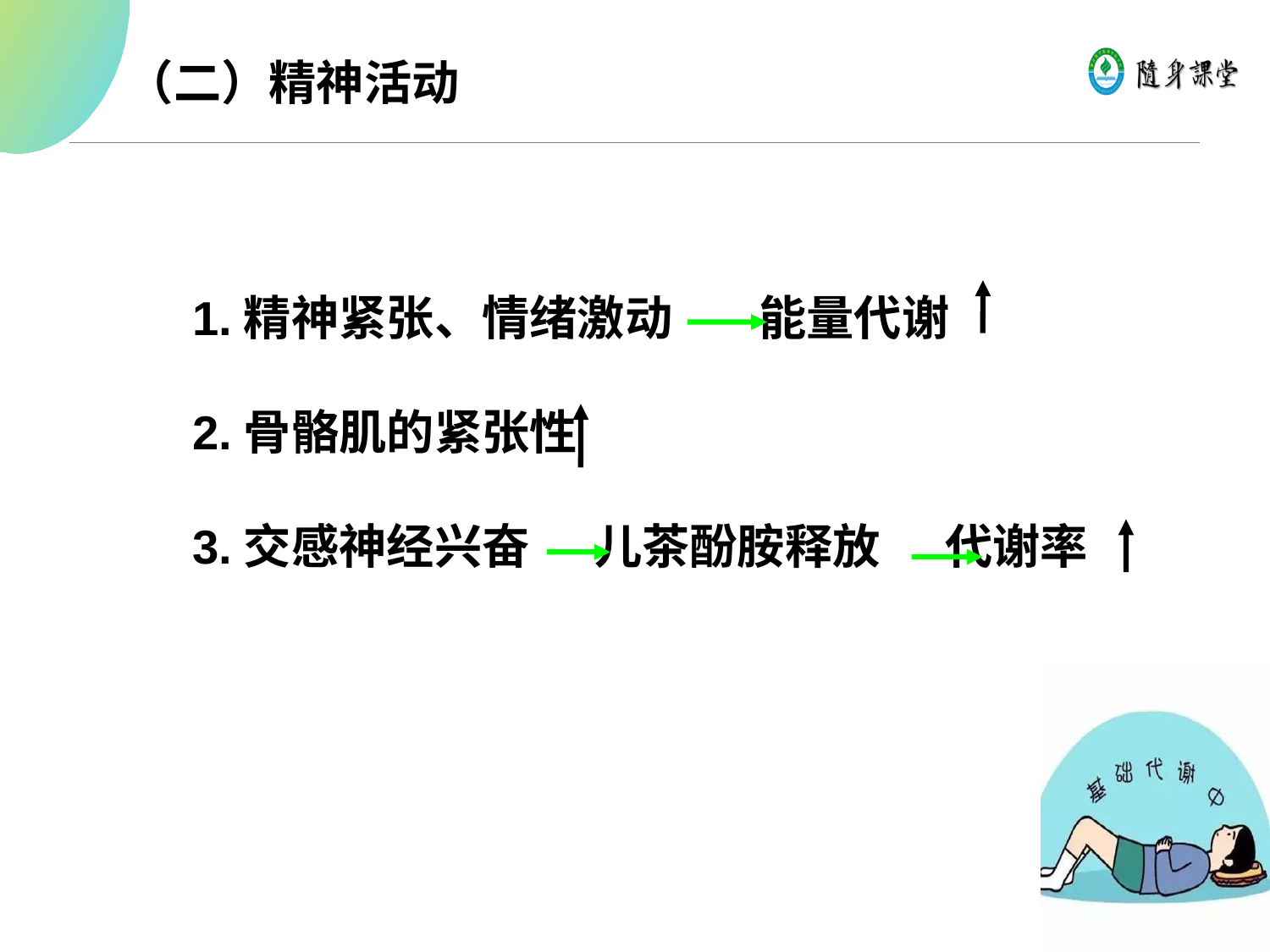

（二）精神活动

    1.精神紧张、情绪激动        能量代谢

    2.骨骼肌的紧张性

    3.交感神经兴奋      儿茶酚胺释放      代谢率